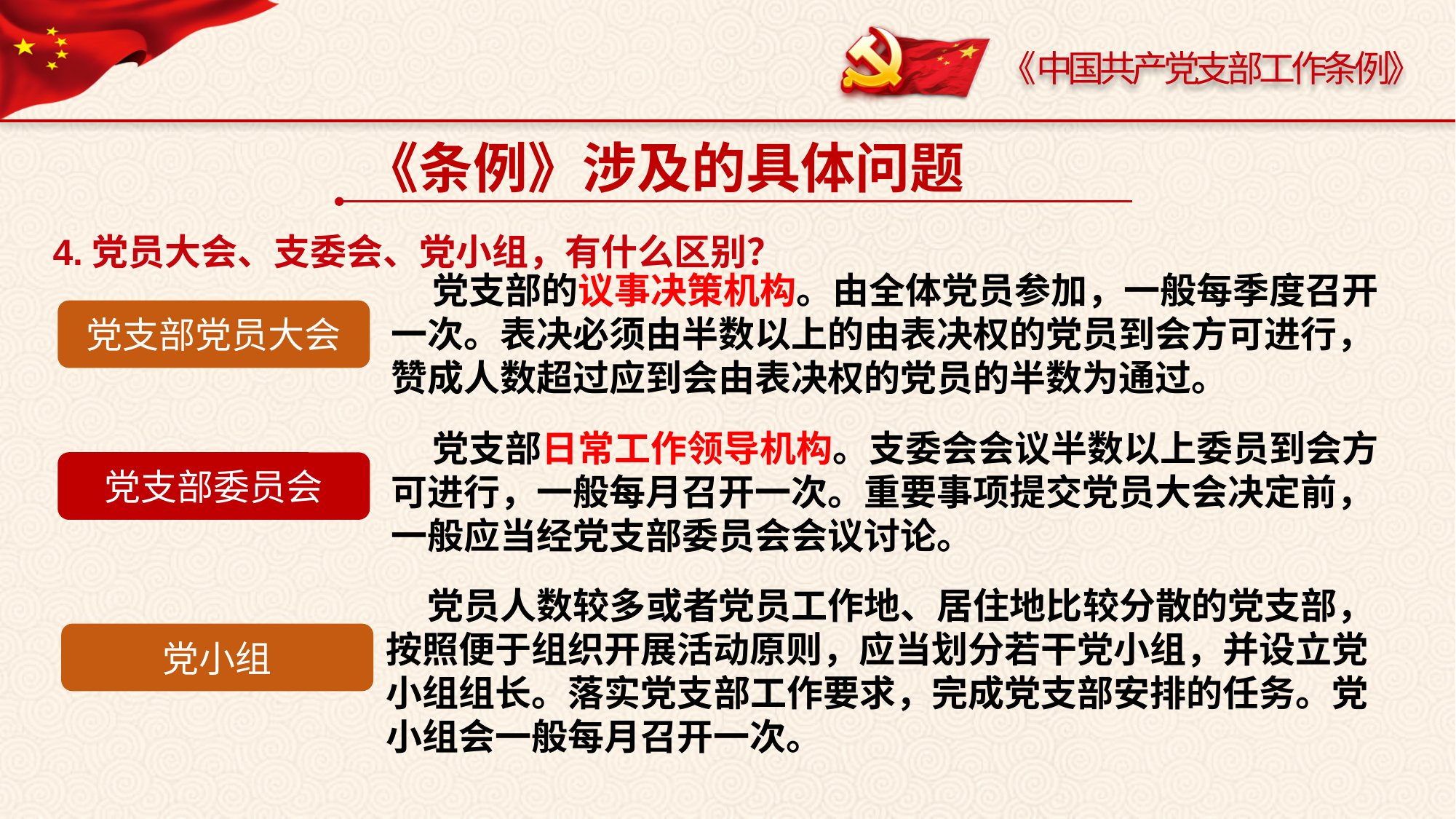

《条例》涉及的具体问题
4.党员大会、支委会、党小组，有什么区别？
    党支部的议事决策机构。由全体党员参加，一般每季度召开一次。表决必须由半数以上的由表决权的党员到会方可进行，赞成人数超过应到会由表决权的党员的半数为通过。
党支部党员大会
    党支部日常工作领导机构。支委会会议半数以上委员到会方可进行，一般每月召开一次。重要事项提交党员大会决定前，一般应当经党支部委员会会议讨论。
党支部委员会
    党员人数较多或者党员工作地、居住地比较分散的党支部，按照便于组织开展活动原则，应当划分若干党小组，并设立党小组组长。落实党支部工作要求，完成党支部安排的任务。党小组会一般每月召开一次。
党小组